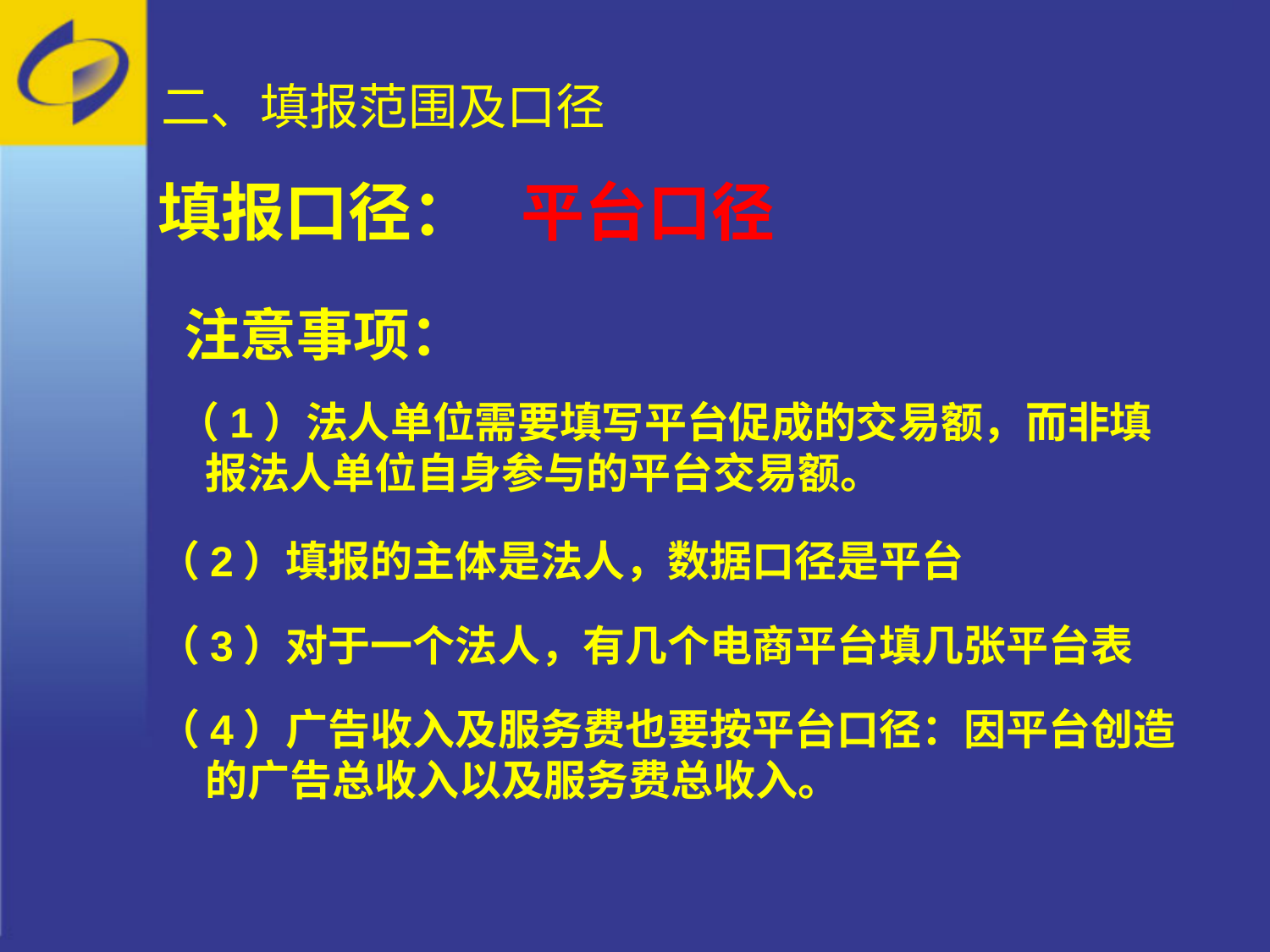

# 二、填报范围及口径
填报口径：

 注意事项：

 （1）法人单位需要填写平台促成的交易额，而非填报法人单位自身参与的平台交易额。

（2）填报的主体是法人，数据口径是平台

（3）对于一个法人，有几个电商平台填几张平台表

（4）广告收入及服务费也要按平台口径：因平台创造 的广告总收入以及服务费总收入。

平台口径